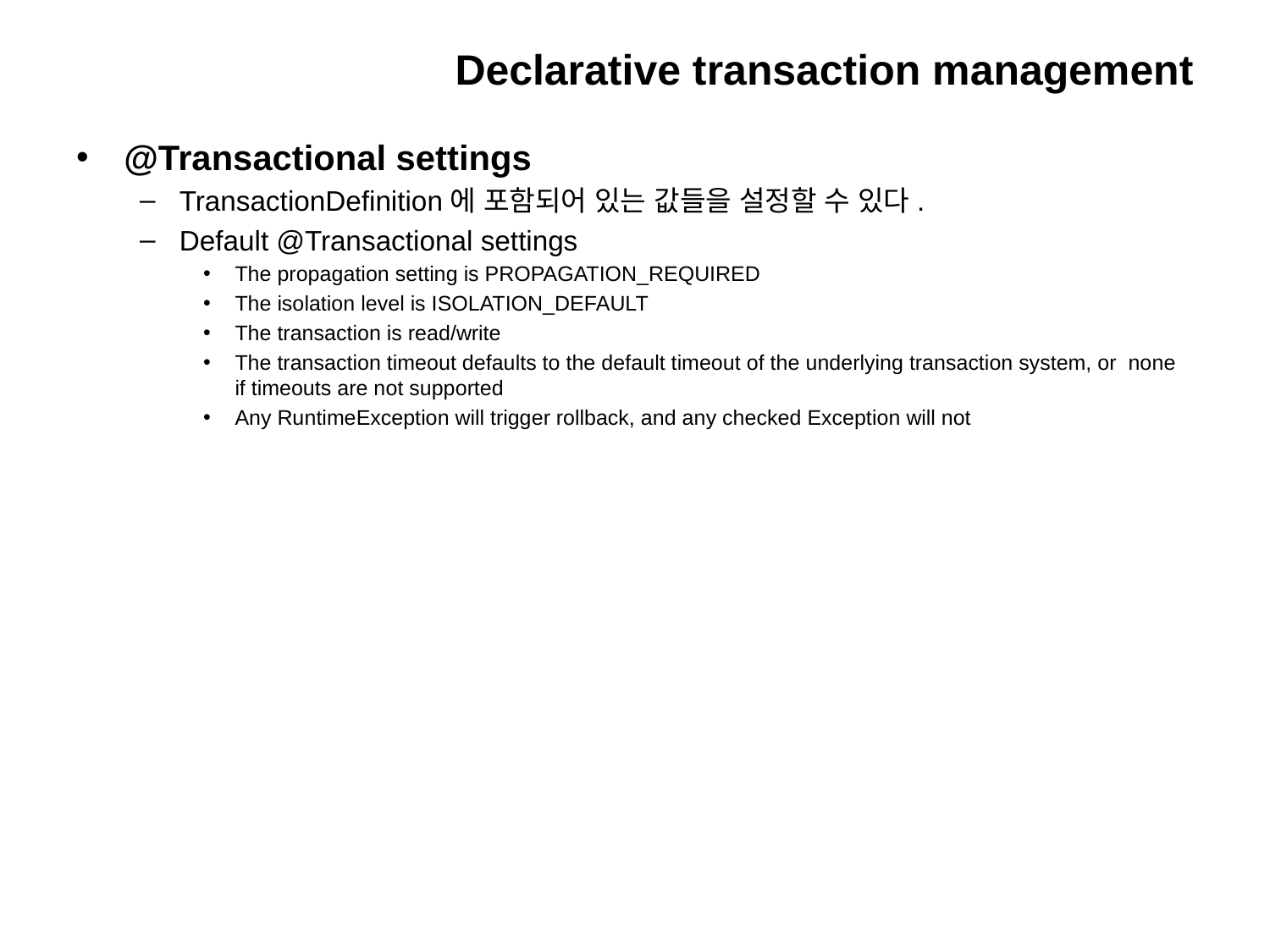

# Declarative transaction management
@Transactional settings
TransactionDefinition에 포함되어 있는 값들을 설정할 수 있다.
Default @Transactional settings
The propagation setting is PROPAGATION_REQUIRED
The isolation level is ISOLATION_DEFAULT
The transaction is read/write
The transaction timeout defaults to the default timeout of the underlying transaction system, or  none if timeouts are not supported
Any RuntimeException will trigger rollback, and any checked Exception will not